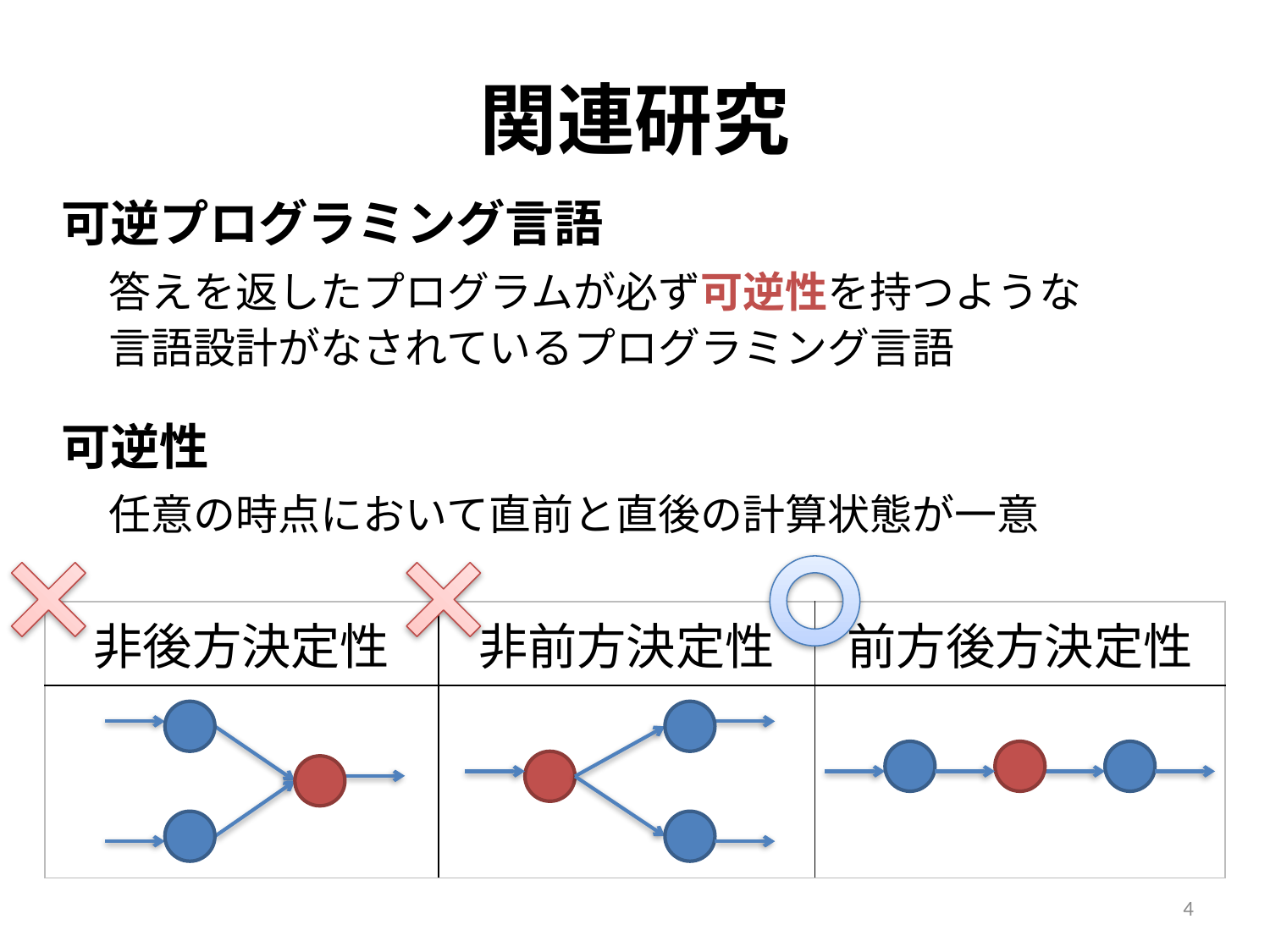

# 関連研究
可逆プログラミング言語
	答えを返したプログラムが必ず可逆性を持つような
言語設計がなされているプログラミング言語

可逆性
　	任意の時点において直前と直後の計算状態が一意

| 非後方決定性 | 非前方決定性 | 前方後方決定性 |
| --- | --- | --- |
|  |  |  |

4